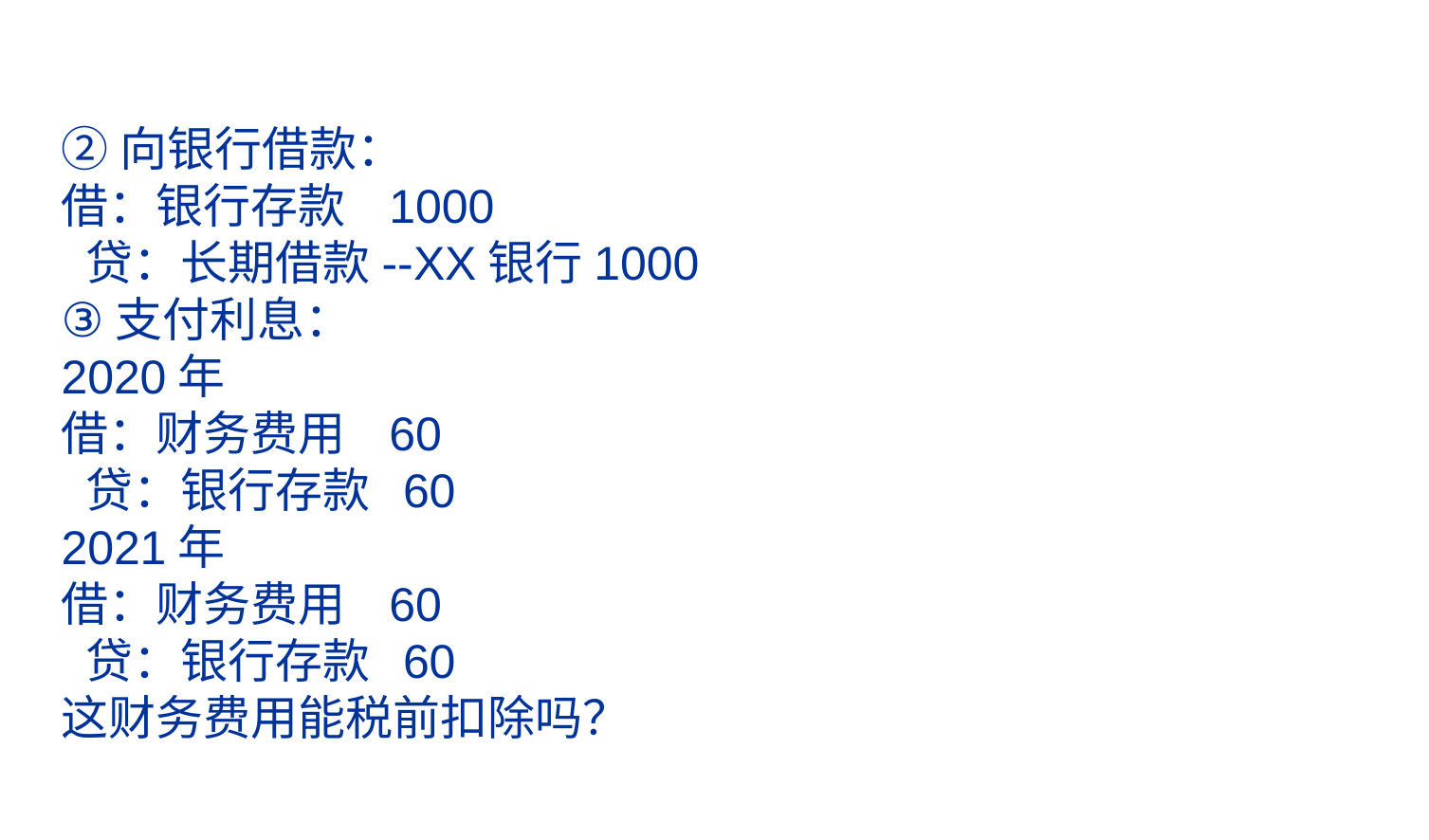

# ②向银行借款： 借：银行存款   1000 贷：长期借款--XX银行1000 ③支付利息： 2020年 借：财务费用   60 贷：银行存款  60 2021年 借：财务费用   60 贷：银行存款  60 这财务费用能税前扣除吗？